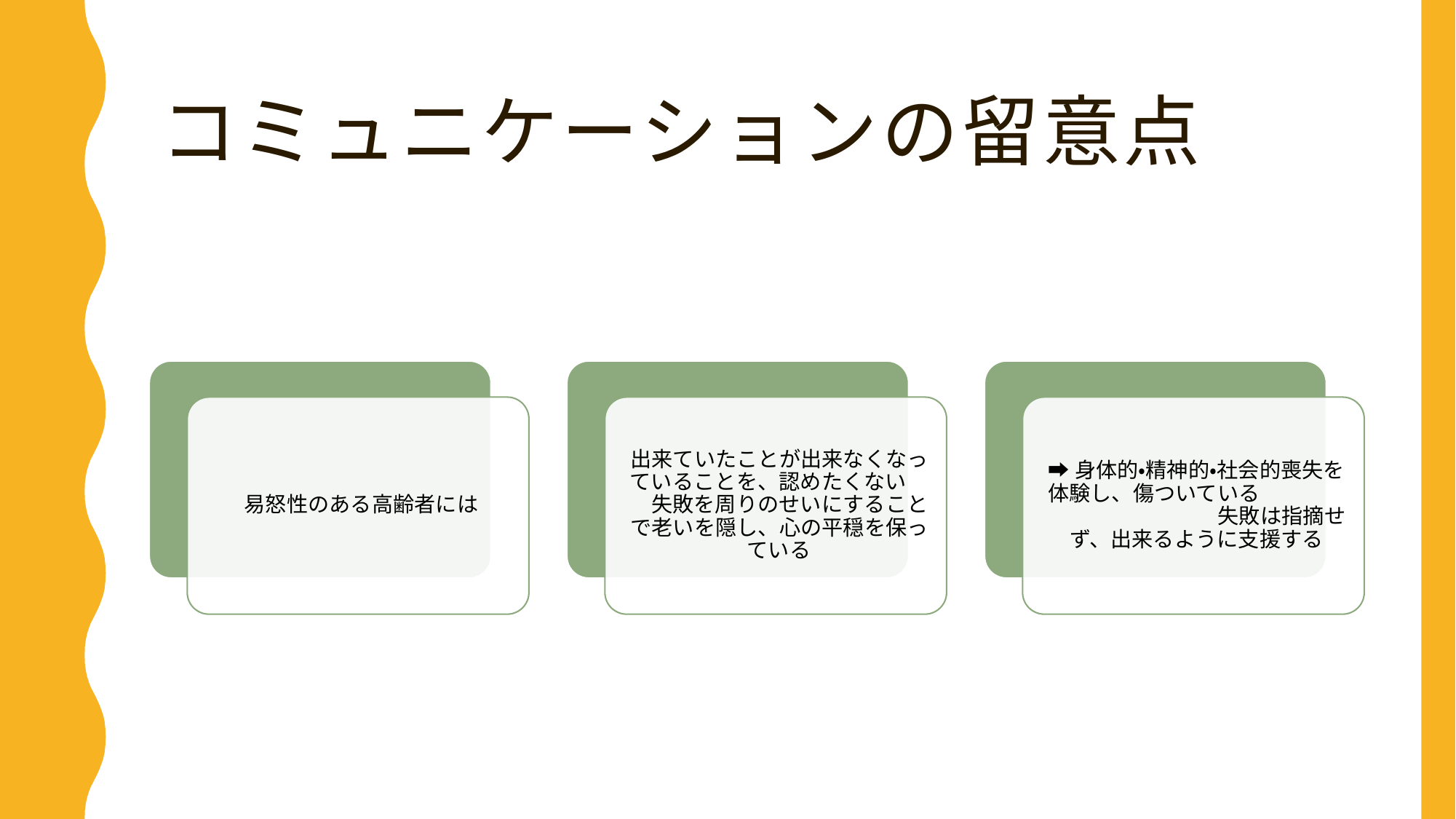

# コミュニケーションの留意点
易怒性のある高齢者には
出来ていたことが出来なくなっていることを、認めたくない　　失敗を周りのせいにすることで老いを隠し、心の平穏を保っている
➡身体的・精神的・社会的喪失を体験し、傷ついている　　　　　　　　　　　　失敗は指摘せず、出来るように支援する